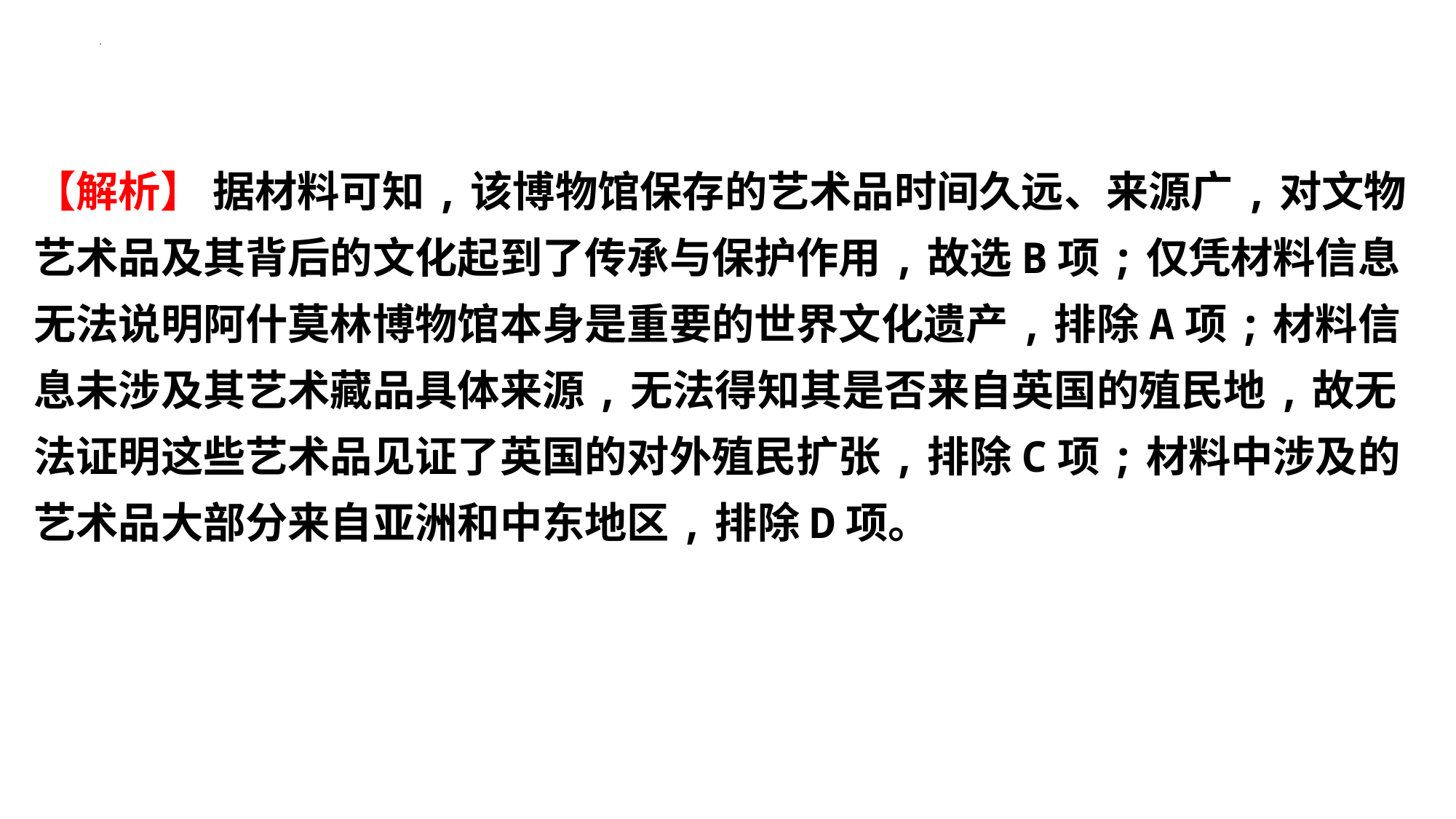

【解析】 据材料可知,该博物馆保存的艺术品时间久远、来源广,对文物艺术品及其背后的文化起到了传承与保护作用,故选B项;仅凭材料信息无法说明阿什莫林博物馆本身是重要的世界文化遗产,排除A项;材料信息未涉及其艺术藏品具体来源,无法得知其是否来自英国的殖民地,故无法证明这些艺术品见证了英国的对外殖民扩张,排除C项;材料中涉及的艺术品大部分来自亚洲和中东地区,排除D项。